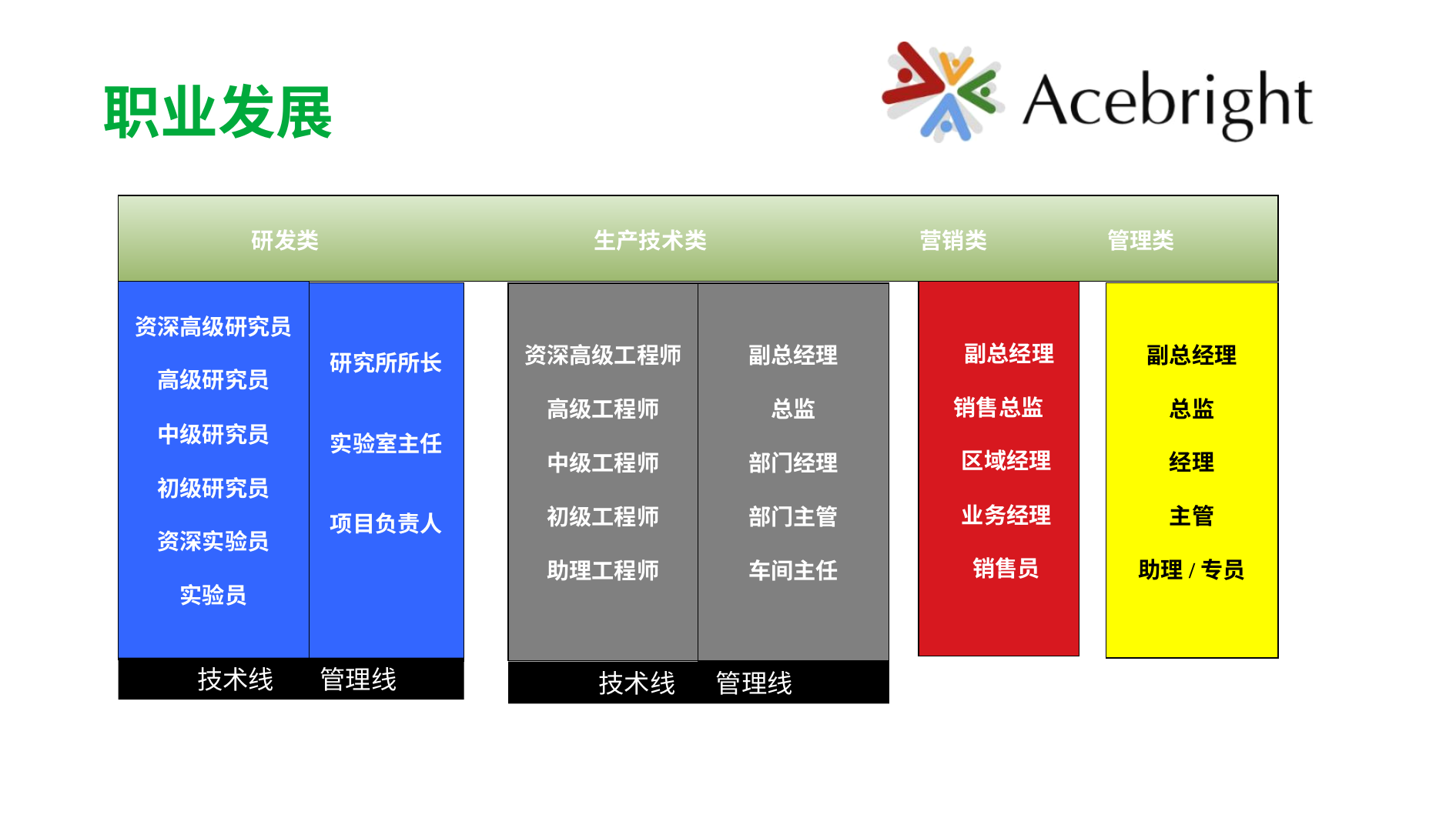

职业发展

                       研发类                                                     生产技术类                                         营销类                       管理类

资深高级研究员

高级研究员

中级研究员

初级研究员

资深实验员

实验员

   副总经理

销售总监

  区域经理

  业务经理

  销售员

研究所所长

实验室主任

项目负责人

副总经理

总监

经理

主管

助理/专员

资深高级工程师

高级工程师

中级工程师

初级工程师

助理工程师

副总经理

总监

部门经理

部门主管

车间主任

 技术线        管理线
技术线       管理线